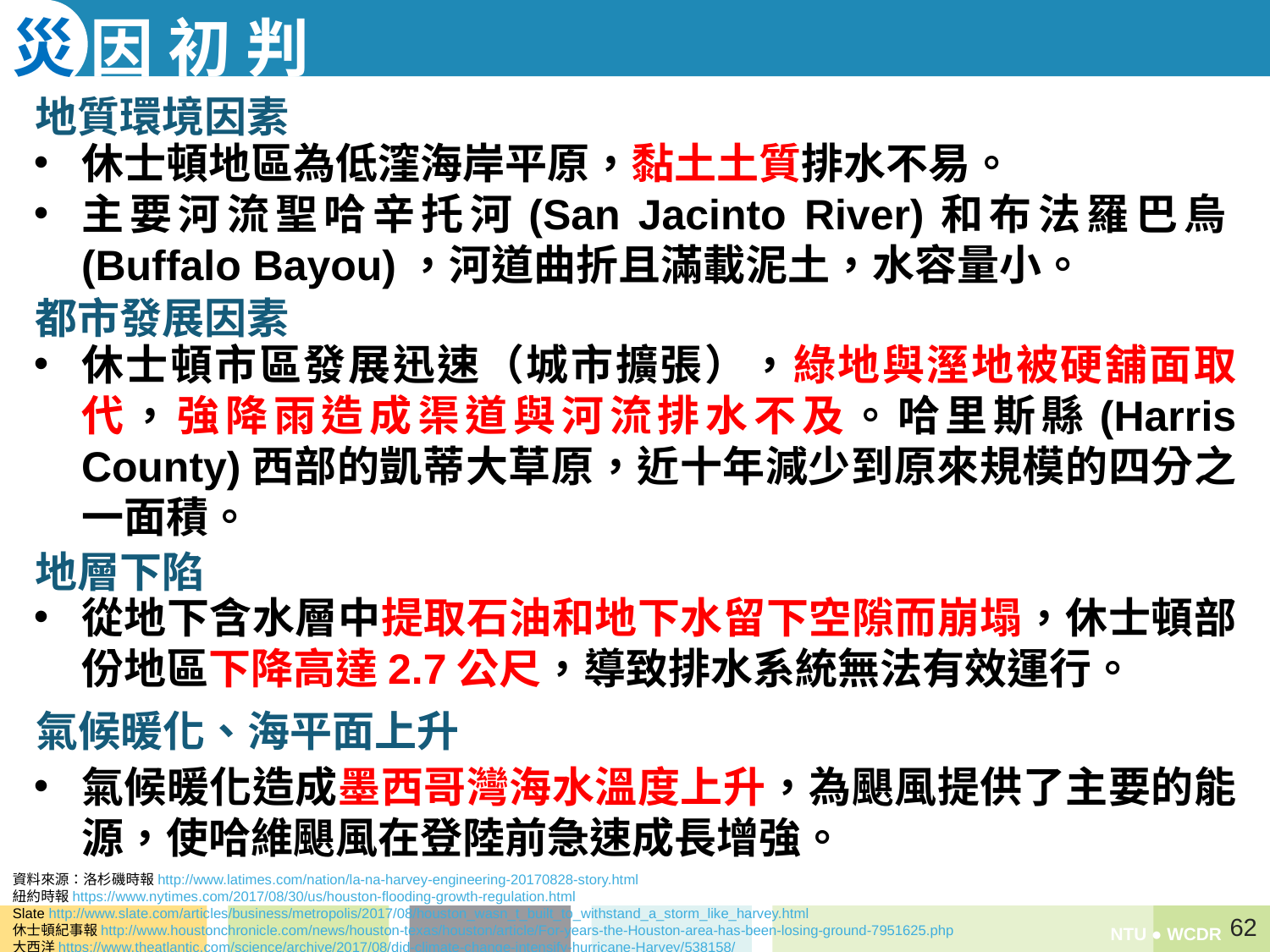

災 因 初 判
地質環境因素

休士頓地區為低漥海岸平原，黏土土質排水不易。
主要河流聖哈辛托河(San Jacinto River)和布法羅巴烏(Buffalo Bayou)，河道曲折且滿載泥土，水容量小。
都市發展因素
休士頓市區發展迅速（城市擴張），綠地與溼地被硬舖面取代，強降雨造成渠道與河流排水不及。哈里斯縣(Harris County)西部的凱蒂大草原，近十年減少到原來規模的四分之一面積。
地層下陷
從地下含水層中提取石油和地下水留下空隙而崩塌，休士頓部份地區下降高達2.7公尺，導致排水系統無法有效運行。
氣候暖化、海平面上升
氣候暖化造成墨西哥灣海水溫度上升，為颶風提供了主要的能源，使哈維颶風在登陸前急速成長增強。
資料來源：洛杉磯時報http://www.latimes.com/nation/la-na-harvey-engineering-20170828-story.html
紐約時報https://www.nytimes.com/2017/08/30/us/houston-flooding-growth-regulation.html
Slate http://www.slate.com/articles/business/metropolis/2017/08/houston_wasn_t_built_to_withstand_a_storm_like_harvey.html
休士頓紀事報http://www.houstonchronicle.com/news/houston-texas/houston/article/For-years-the-Houston-area-has-been-losing-ground-7951625.php
大西洋https://www.theatlantic.com/science/archive/2017/08/did-climate-change-intensify-hurricane-Harvey/538158/
62